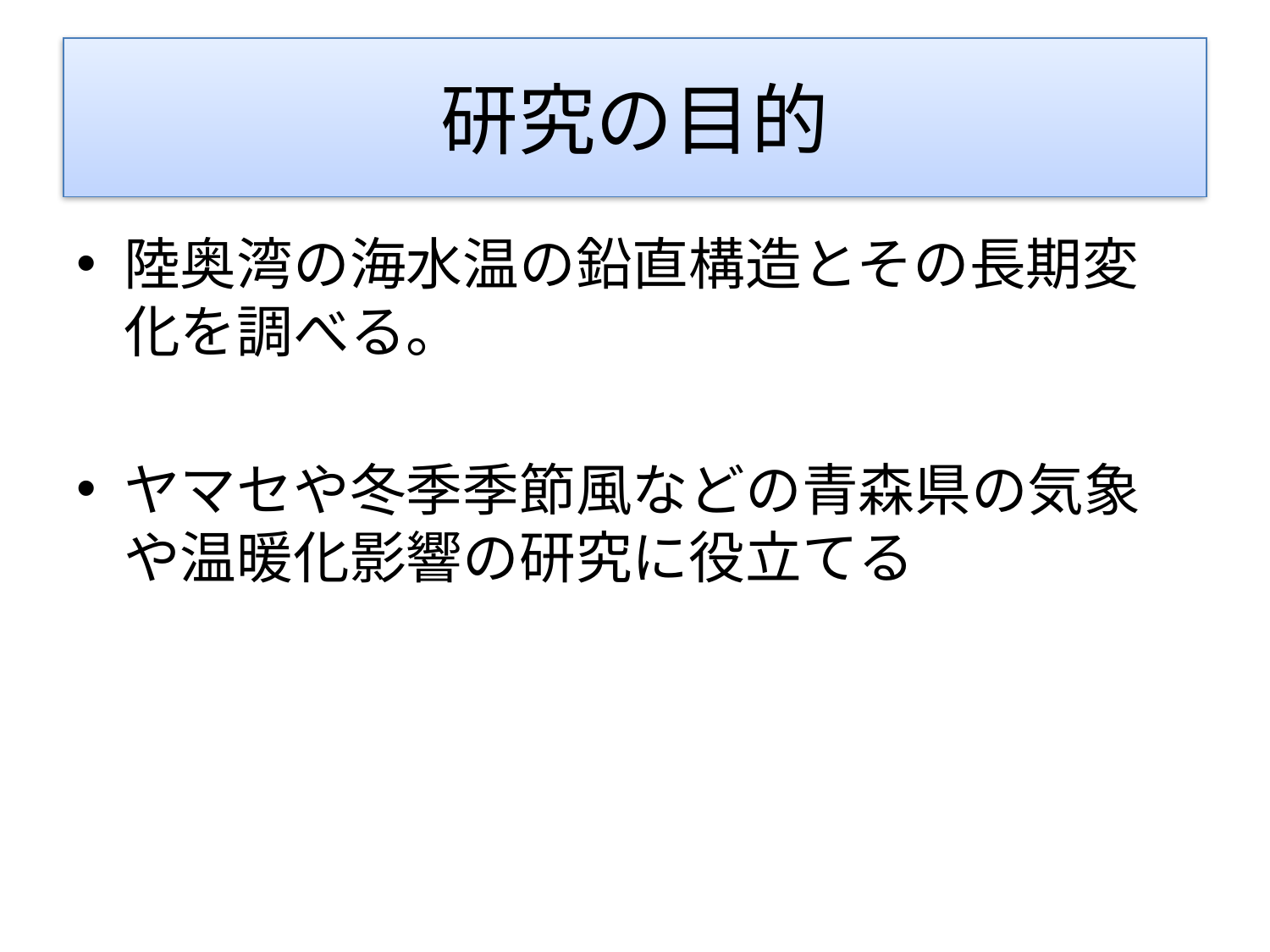

# 研究の目的
陸奥湾の海水温の鉛直構造とその長期変化を調べる。

ヤマセや冬季季節風などの青森県の気象や温暖化影響の研究に役立てる